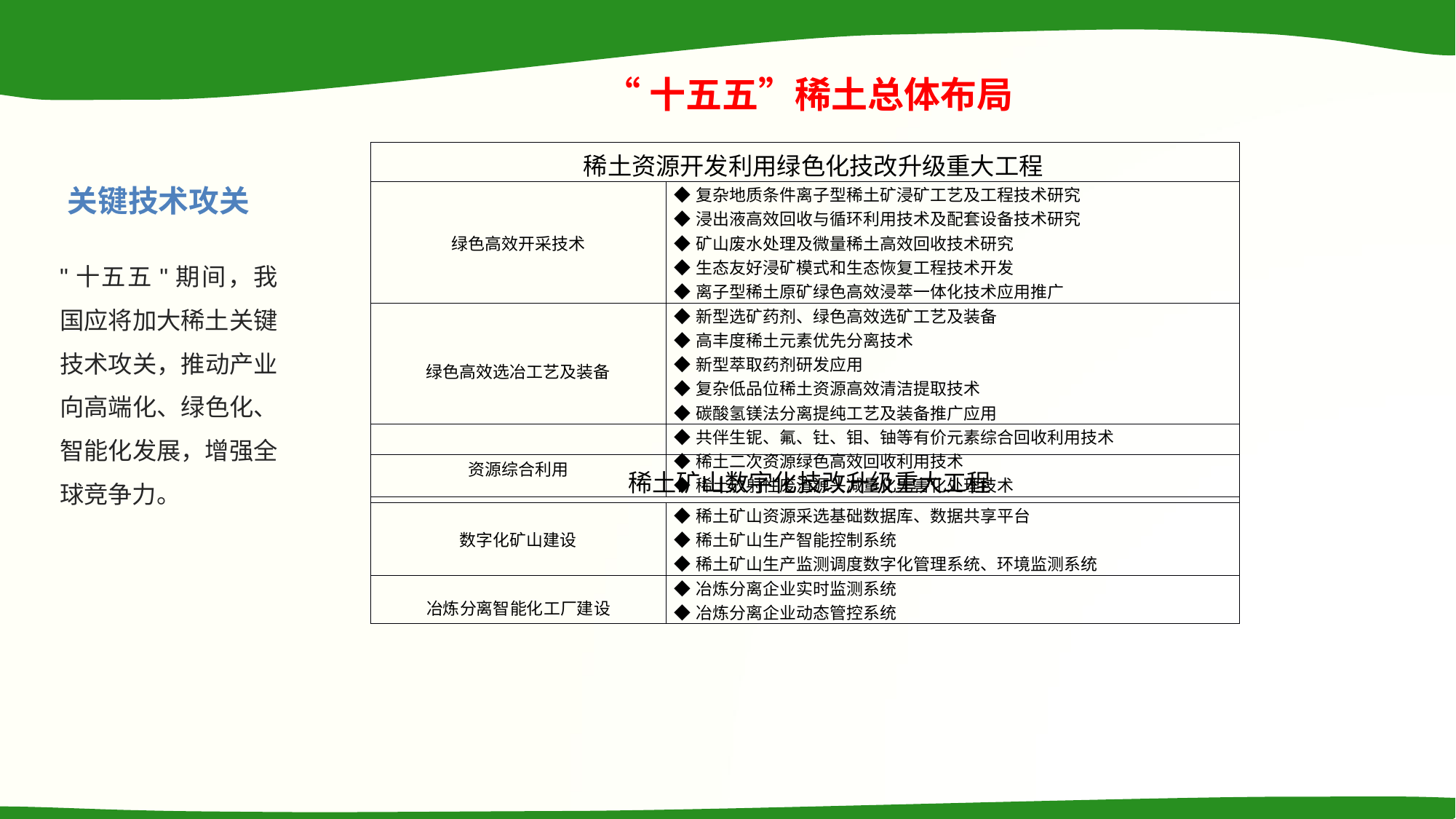

“十五五”稀土总体布局
| 稀土资源开发利用绿色化技改升级重大工程 |  |
| --- | --- |
| 绿色高效开采技术 | ◆复杂地质条件离子型稀土矿浸矿工艺及工程技术研究 ◆浸出液高效回收与循环利用技术及配套设备技术研究 ◆矿山废水处理及微量稀土高效回收技术研究 ◆生态友好浸矿模式和生态恢复工程技术开发 ◆离子型稀土原矿绿色高效浸萃一体化技术应用推广 |
| 绿色高效选冶工艺及装备 | ◆新型选矿药剂、绿色高效选矿工艺及装备 ◆高丰度稀土元素优先分离技术 ◆新型萃取药剂研发应用 ◆复杂低品位稀土资源高效清洁提取技术 ◆碳酸氢镁法分离提纯工艺及装备推广应用 |
| 资源综合利用 | ◆共伴生铌、氟、钍、钼、铀等有价元素综合回收利用技术 ◆稀土二次资源绿色高效回收利用技术 ◆稀土放射性废渣源头减量化无害化处理技术 |
关键技术攻关
"十五五"期间，我国应将加大稀土关键技术攻关，推动产业向高端化、绿色化、智能化发展，增强全球竞争力。
| 稀土矿山数字化技改升级重大工程 |  |
| --- | --- |
| 数字化矿山建设 | ◆稀土矿山资源采选基础数据库、数据共享平台 ◆稀土矿山生产智能控制系统 ◆稀土矿山生产监测调度数字化管理系统、环境监测系统 |
| 冶炼分离智能化工厂建设 | ◆冶炼分离企业实时监测系统 ◆冶炼分离企业动态管控系统 |